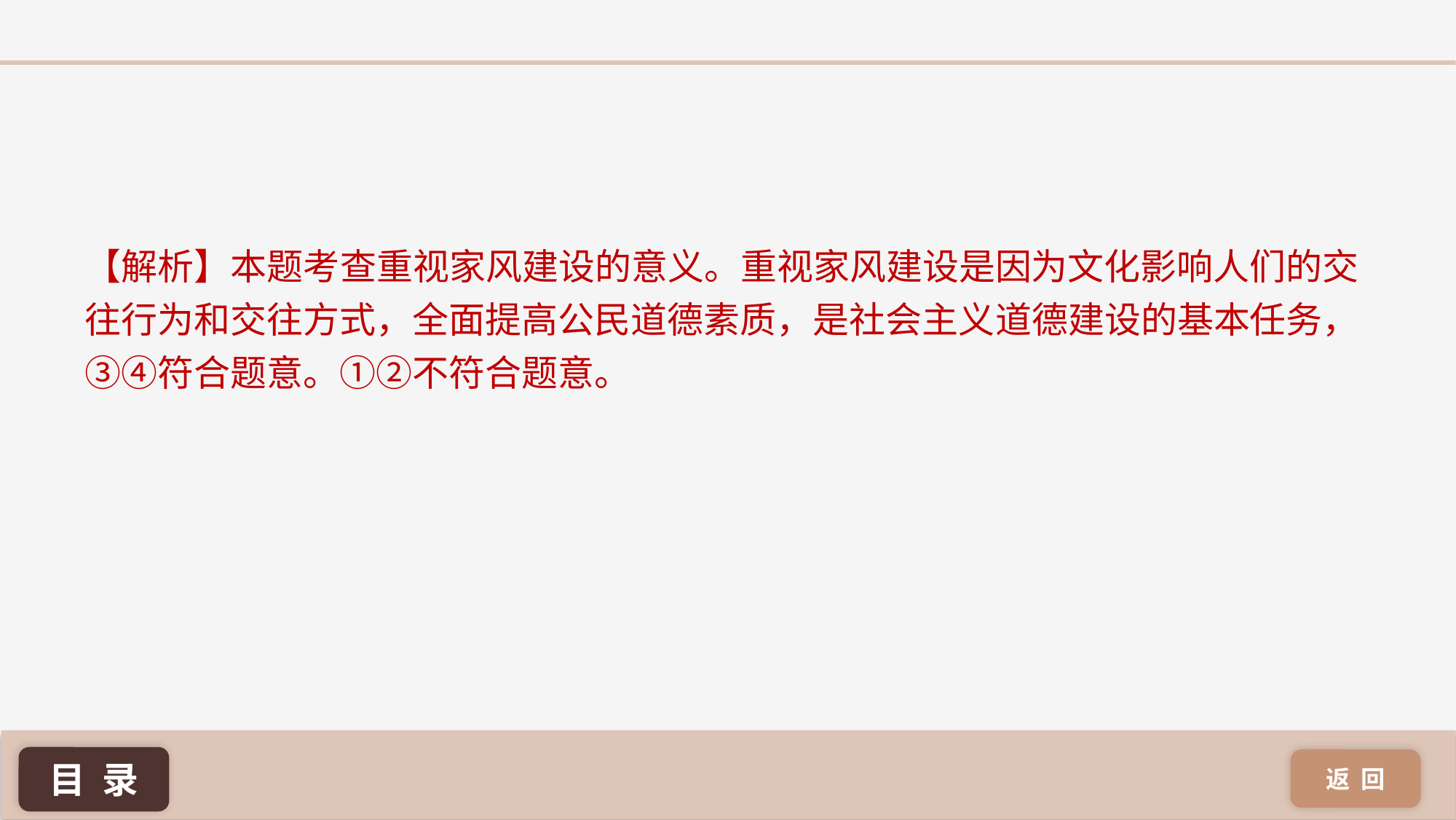

【解析】本题考查重视家风建设的意义。重视家风建设是因为文化影响人们的交往行为和交往方式，全面提高公民道德素质，是社会主义道德建设的基本任务，③④符合题意。①②不符合题意。
返  回